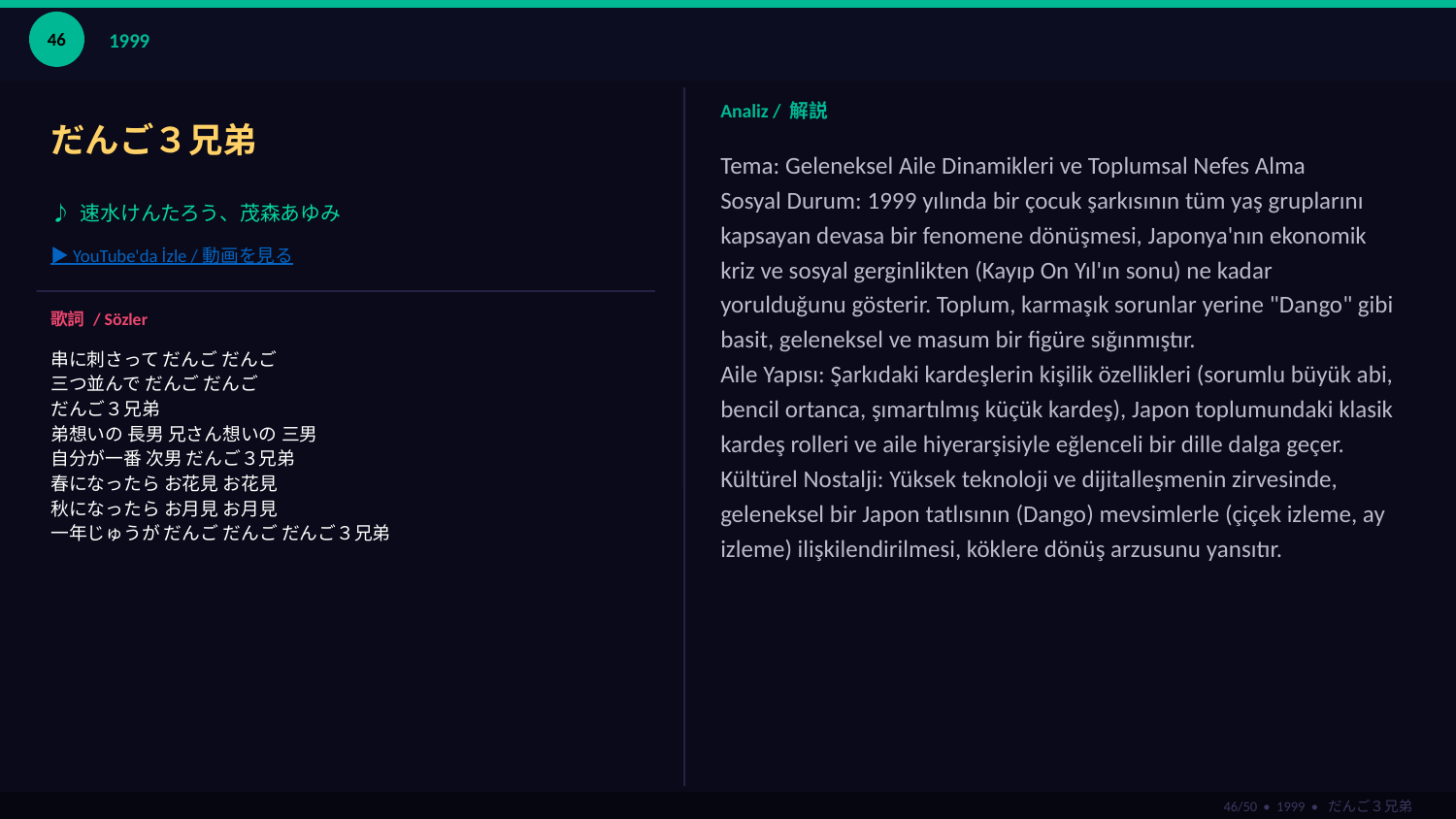

46
1999
だんご３兄弟

Analiz / 解説
Tema: Geleneksel Aile Dinamikleri ve Toplumsal Nefes Alma
Sosyal Durum: 1999 yılında bir çocuk şarkısının tüm yaş gruplarını kapsayan devasa bir fenomene dönüşmesi, Japonya'nın ekonomik kriz ve sosyal gerginlikten (Kayıp On Yıl'ın sonu) ne kadar yorulduğunu gösterir. Toplum, karmaşık sorunlar yerine "Dango" gibi basit, geleneksel ve masum bir figüre sığınmıştır.
Aile Yapısı: Şarkıdaki kardeşlerin kişilik özellikleri (sorumlu büyük abi, bencil ortanca, şımartılmış küçük kardeş), Japon toplumundaki klasik kardeş rolleri ve aile hiyerarşisiyle eğlenceli bir dille dalga geçer.
Kültürel Nostalji: Yüksek teknoloji ve dijitalleşmenin zirvesinde, geleneksel bir Japon tatlısının (Dango) mevsimlerle (çiçek izleme, ay izleme) ilişkilendirilmesi, köklere dönüş arzusunu yansıtır.
♪ 速水けんたろう、茂森あゆみ
▶ YouTube'da İzle / 動画を見る

歌詞 / Sözler
串に刺さって だんご だんご
三つ並んで だんご だんご
だんご３兄弟
弟想いの 長男 兄さん想いの 三男
自分が一番 次男 だんご３兄弟
春になったら お花見 お花見
秋になったら お月見 お月見
一年じゅうが だんご だんご だんご３兄弟

46/50  •  1999  •  だんご３兄弟